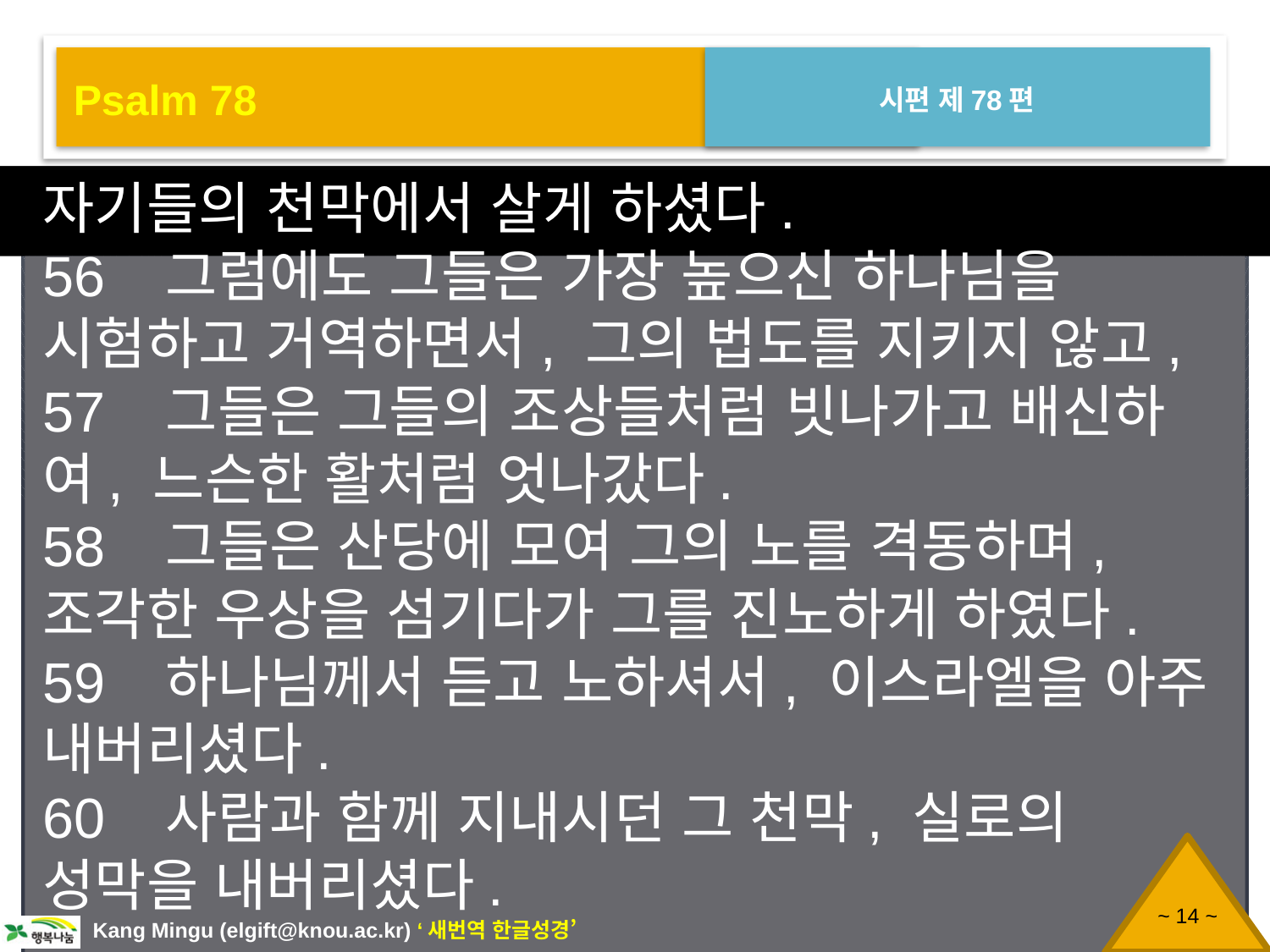

Psalm 78
시편 제78편
자기들의 천막에서 살게 하셨다.
56   그럼에도 그들은 가장 높으신 하나님을 시험하고 거역하면서, 그의 법도를 지키지 않고,
57   그들은 그들의 조상들처럼 빗나가고 배신하여, 느슨한 활처럼 엇나갔다.
58   그들은 산당에 모여 그의 노를 격동하며, 조각한 우상을 섬기다가 그를 진노하게 하였다.
59   하나님께서 듣고 노하셔서, 이스라엘을 아주 내버리셨다.
60   사람과 함께 지내시던 그 천막, 실로의 성막을 내버리셨다.